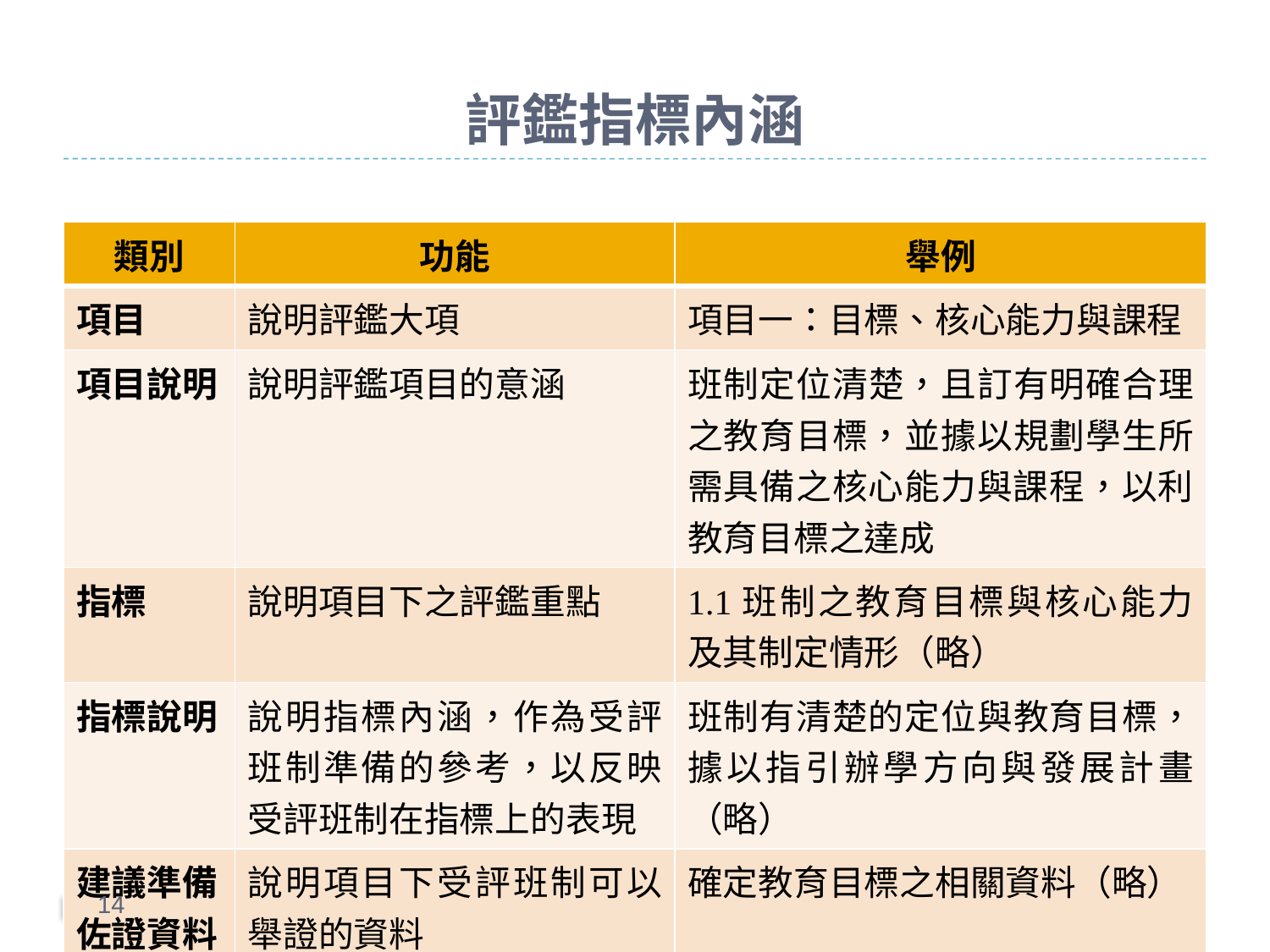

# 評鑑指標內涵
| 類別 | 功能 | 舉例 |
| --- | --- | --- |
| 項目 | 說明評鑑大項 | 項目一：目標、核心能力與課程 |
| 項目說明 | 說明評鑑項目的意涵 | 班制定位清楚，且訂有明確合理之教育目標，並據以規劃學生所需具備之核心能力與課程，以利教育目標之達成 |
| 指標 | 說明項目下之評鑑重點 | 1.1班制之教育目標與核心能力及其制定情形（略） |
| 指標說明 | 說明指標內涵，作為受評班制準備的參考，以反映受評班制在指標上的表現 | 班制有清楚的定位與教育目標，據以指引辦學方向與發展計畫（略） |
| 建議準備佐證資料 | 說明項目下受評班制可以舉證的資料 | 確定教育目標之相關資料（略） |
14